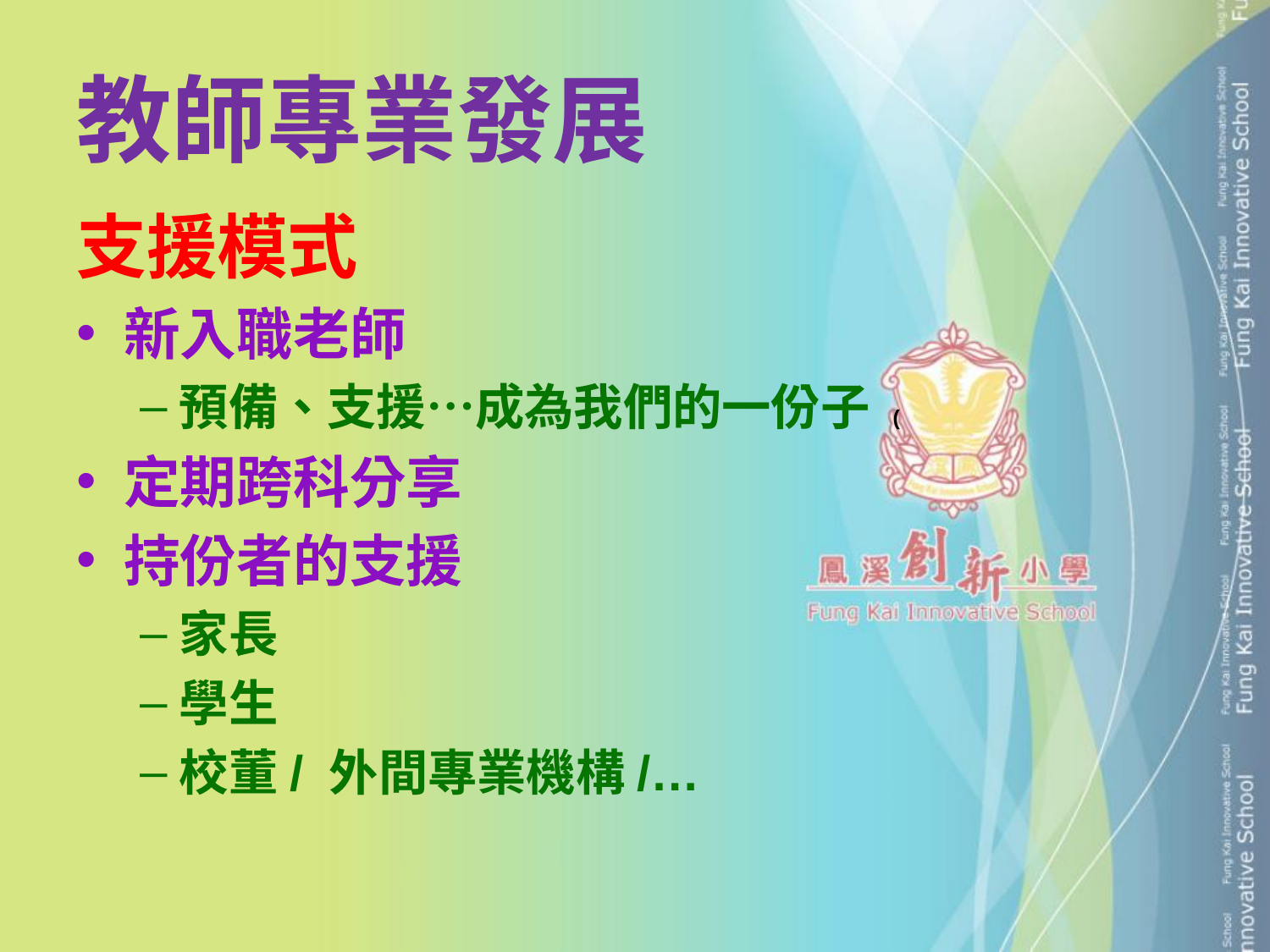

# 教師專業發展
支援模式
新入職老師
預備、支援…成為我們的一份子 (
定期跨科分享
持份者的支援
家長
學生
校董/ 外間專業機構/…